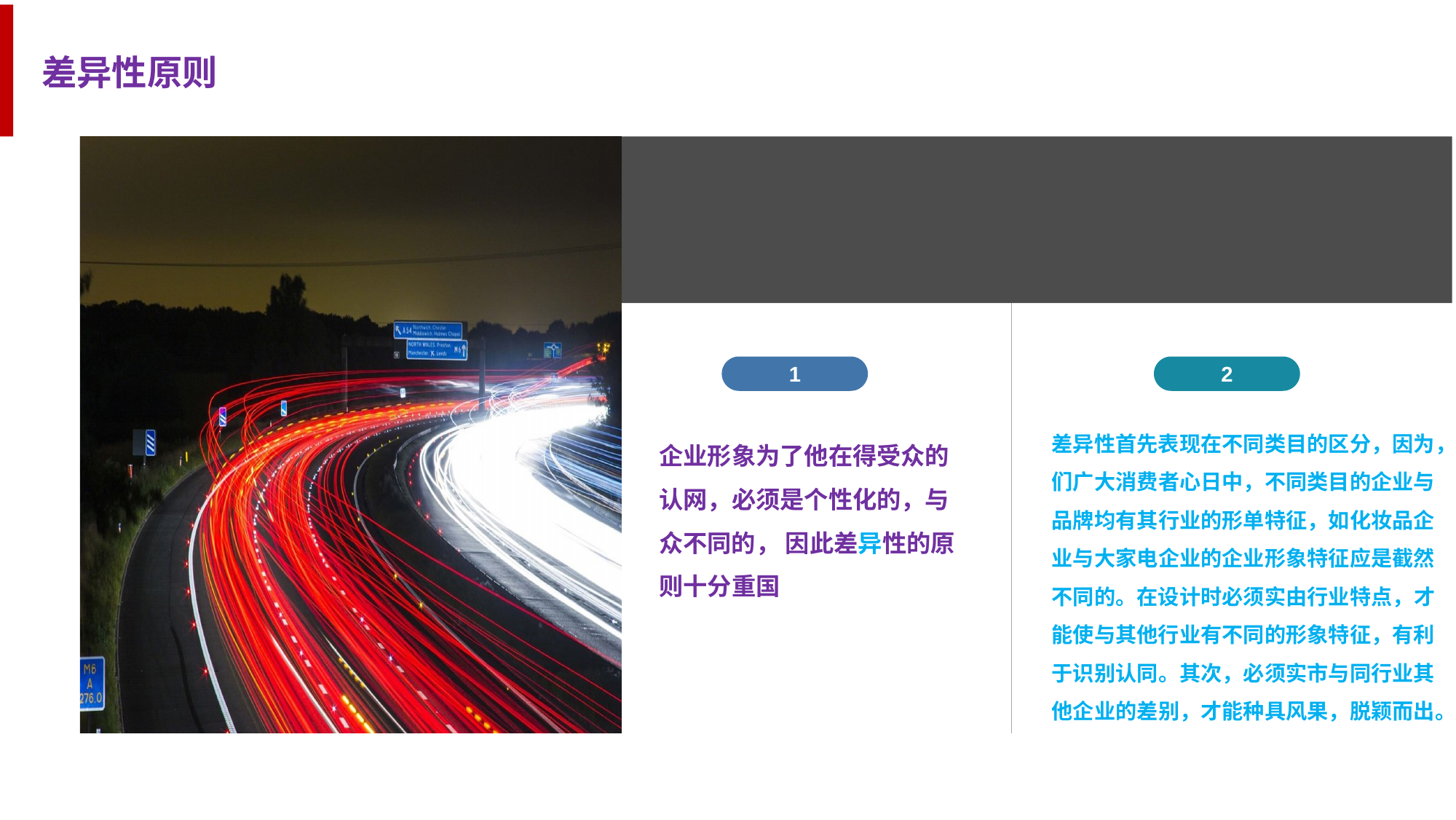

差异性原则

1
2
差异性首先表现在不同类目的区分，因为，们广大消费者心日中，不同类目的企业与品牌均有其行业的形单特征，如化妆品企业与大家电企业的企业形象特征应是截然不同的。在设计时必须实由行业特点，才能使与其他行业有不同的形象特征，有利于识别认同。其次，必须实市与同行业其他企业的差别，才能种具风果，脱颖而出。
企业形象为了他在得受众的认网，必须是个性化的，与众不同的， 因此差异性的原则十分重国